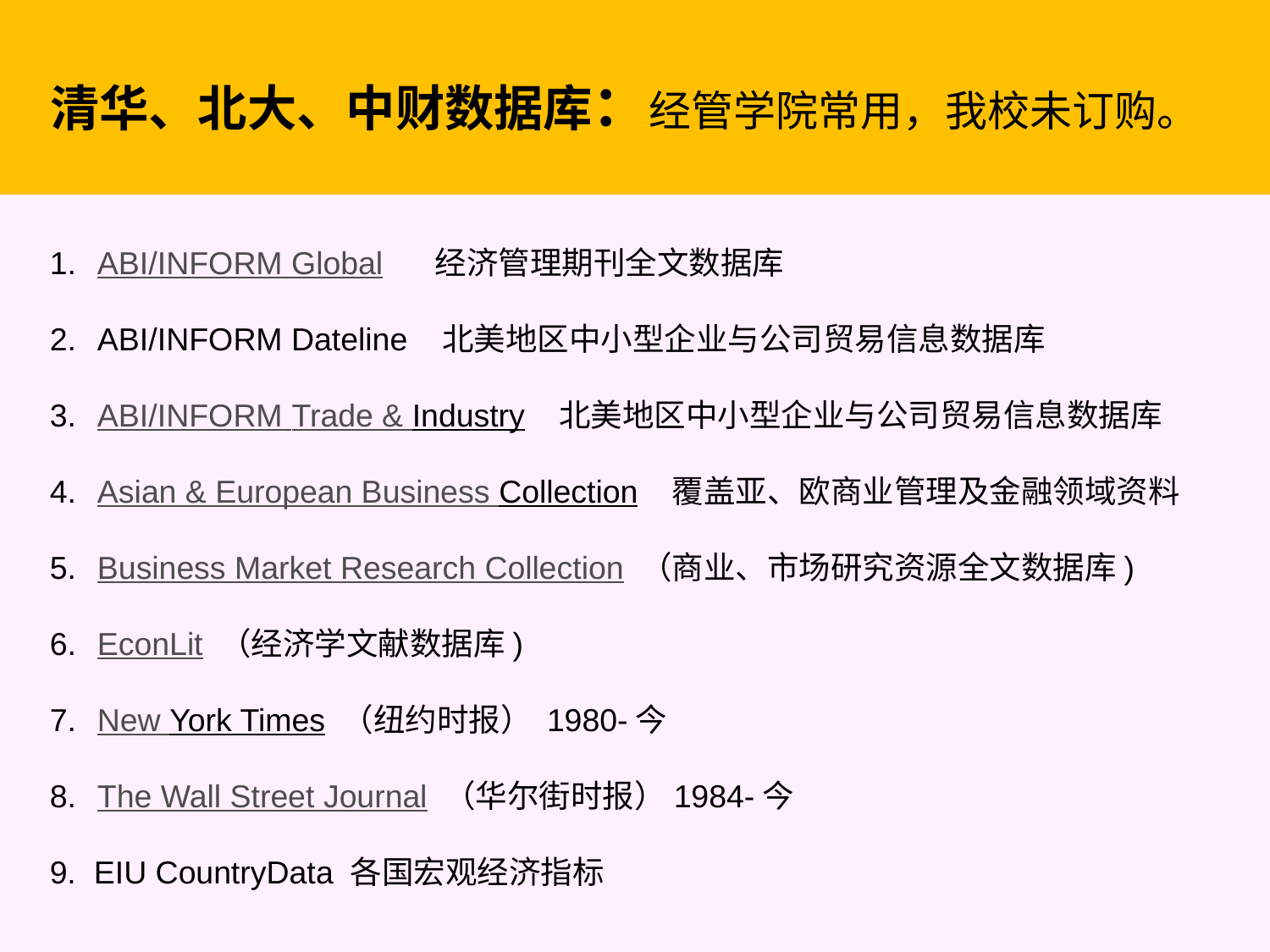

清华、北大、中财数据库：经管学院常用，我校未订购。

ABI/INFORM Global     经济管理期刊全文数据库

ABI/INFORM Dateline   北美地区中小型企业与公司贸易信息数据库

ABI/INFORM Trade & Industry   北美地区中小型企业与公司贸易信息数据库

Asian & European Business Collection   覆盖亚、欧商业管理及金融领域资料

Business Market Research Collection （商业、市场研究资源全文数据库)

EconLit （经济学文献数据库)

New York Times （纽约时报） 1980-今

The Wall Street Journal （华尔街时报）1984-今

9.  EIU CountryData 各国宏观经济指标